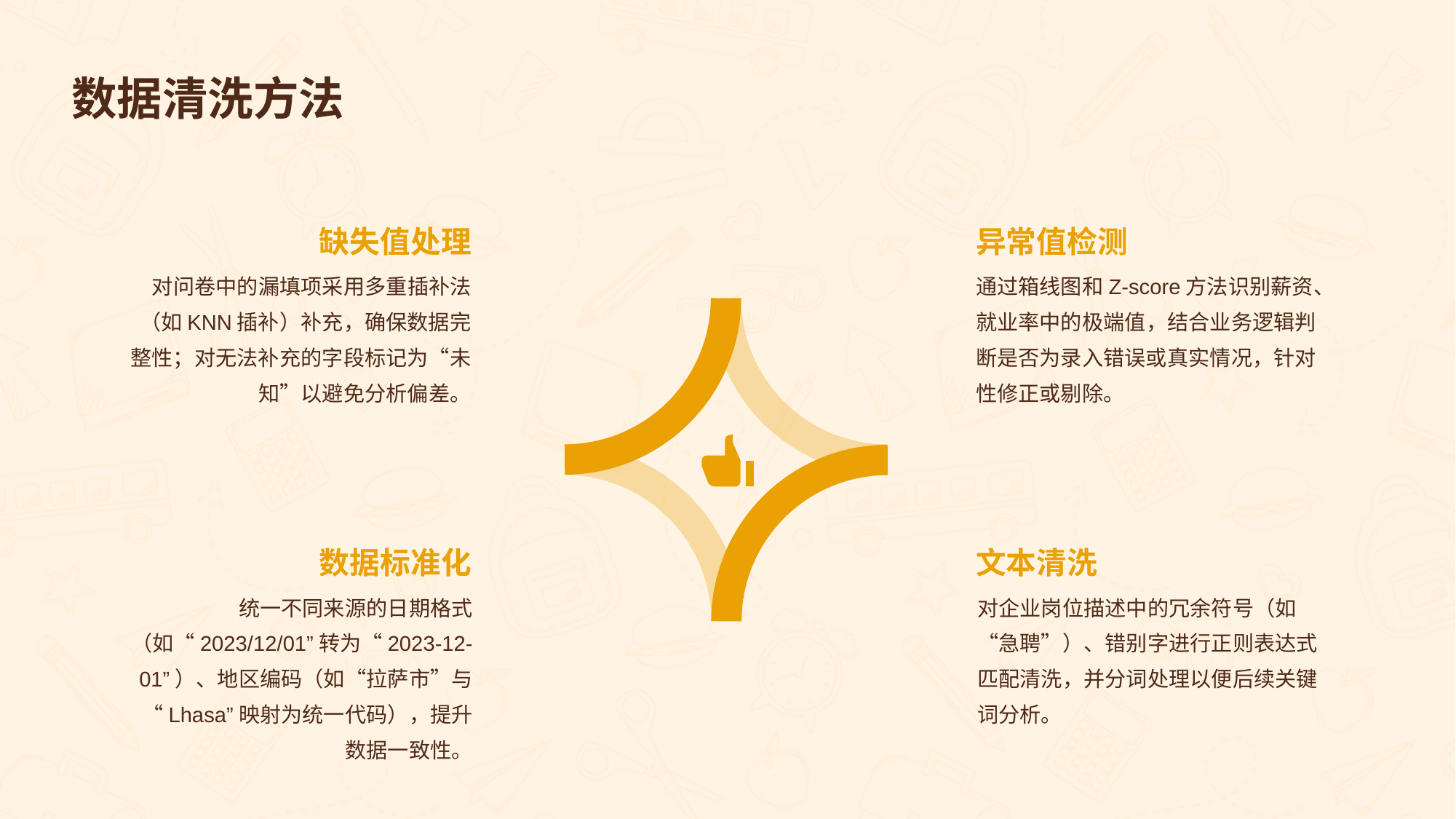

数据清洗方法

缺失值处理
异常值检测
对问卷中的漏填项采用多重插补法（如KNN插补）补充，确保数据完整性；对无法补充的字段标记为“未知”以避免分析偏差。
通过箱线图和Z-score方法识别薪资、就业率中的极端值，结合业务逻辑判断是否为录入错误或真实情况，针对性修正或剔除。

数据标准化
文本清洗
统一不同来源的日期格式（如“2023/12/01”转为“2023-12-01”）、地区编码（如“拉萨市”与“Lhasa”映射为统一代码），提升数据一致性。
对企业岗位描述中的冗余符号（如“急聘”）、错别字进行正则表达式匹配清洗，并分词处理以便后续关键词分析。